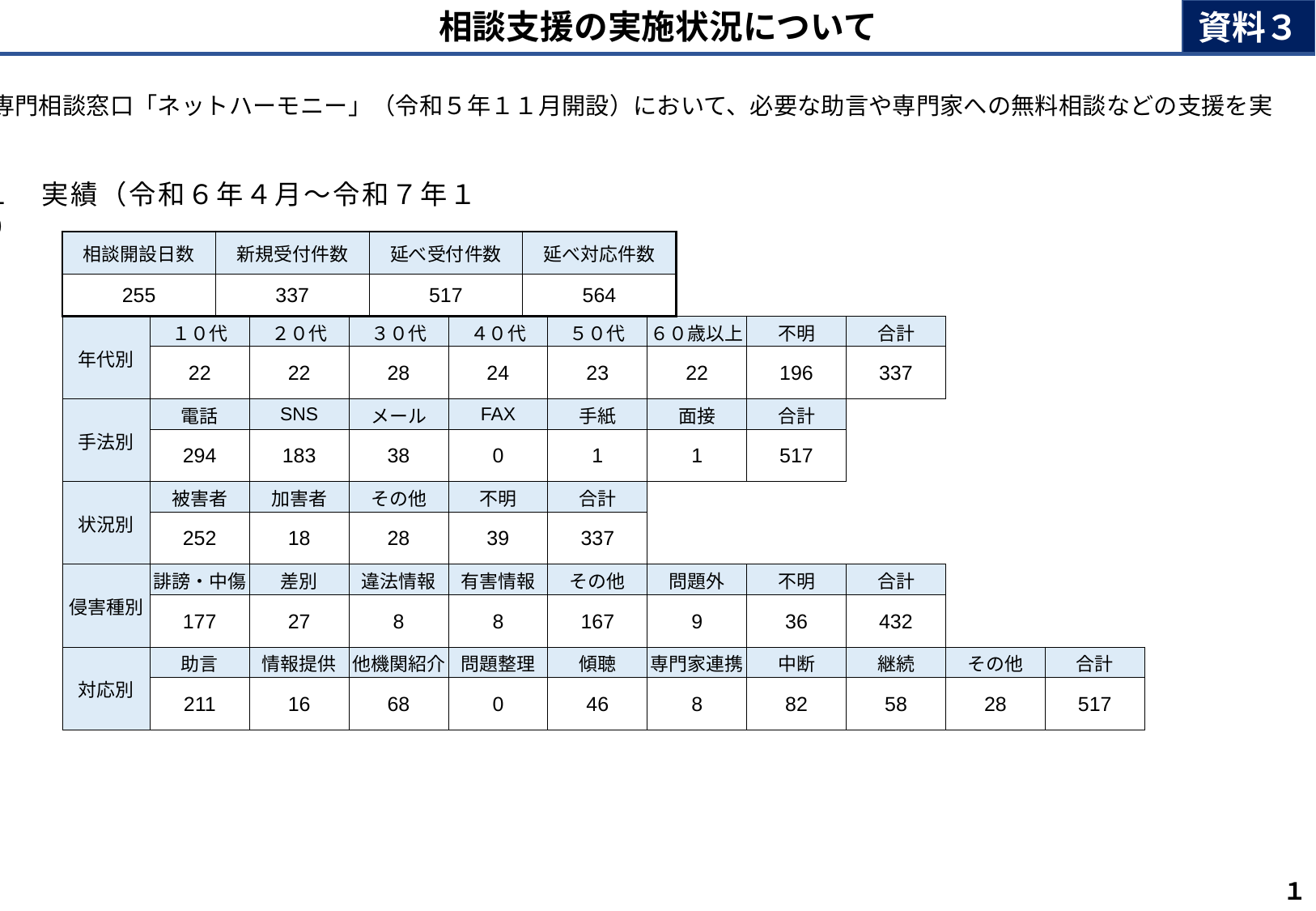

資料３
相談支援の実施状況について
専門相談窓口「ネットハーモニー」（令和５年１１月開設）において、必要な助言や専門家への無料相談などの支援を実施
１　実績（令和６年４月～令和７年１月）
| 相談開設日数 | 新規受付件数 | 延べ受付件数 | 延べ対応件数 |
| --- | --- | --- | --- |
| 255 | 337 | 517 | 564 |
| 年代別 | １０代 | ２０代 | ３０代 | ４０代 | ５０代 | ６０歳以上 | 不明 | 合計 |  |  |
| --- | --- | --- | --- | --- | --- | --- | --- | --- | --- | --- |
|  | 22 | 22 | 28 | 24 | 23 | 22 | 196 | 337 |  |  |
| 手法別 | 電話 | SNS | メール | FAX | 手紙 | 面接 | 合計 |  |  |  |
|  | 294 | 183 | 38 | 0 | 1 | 1 | 517 |  |  |  |
| 状況別 | 被害者 | 加害者 | その他 | 不明 | 合計 |  |  |  |  |  |
|  | 252 | 18 | 28 | 39 | 337 |  |  |  |  |  |
| 侵害種別 | 誹謗・中傷 | 差別 | 違法情報 | 有害情報 | その他 | 問題外 | 不明 | 合計 |  |  |
|  | 177 | 27 | 8 | 8 | 167 | 9 | 36 | 432 |  |  |
| 対応別 | 助言 | 情報提供 | 他機関紹介 | 問題整理 | 傾聴 | 専門家連携 | 中断 | 継続 | その他 | 合計 |
|  | 211 | 16 | 68 | 0 | 46 | 8 | 82 | 58 | 28 | 517 |
１